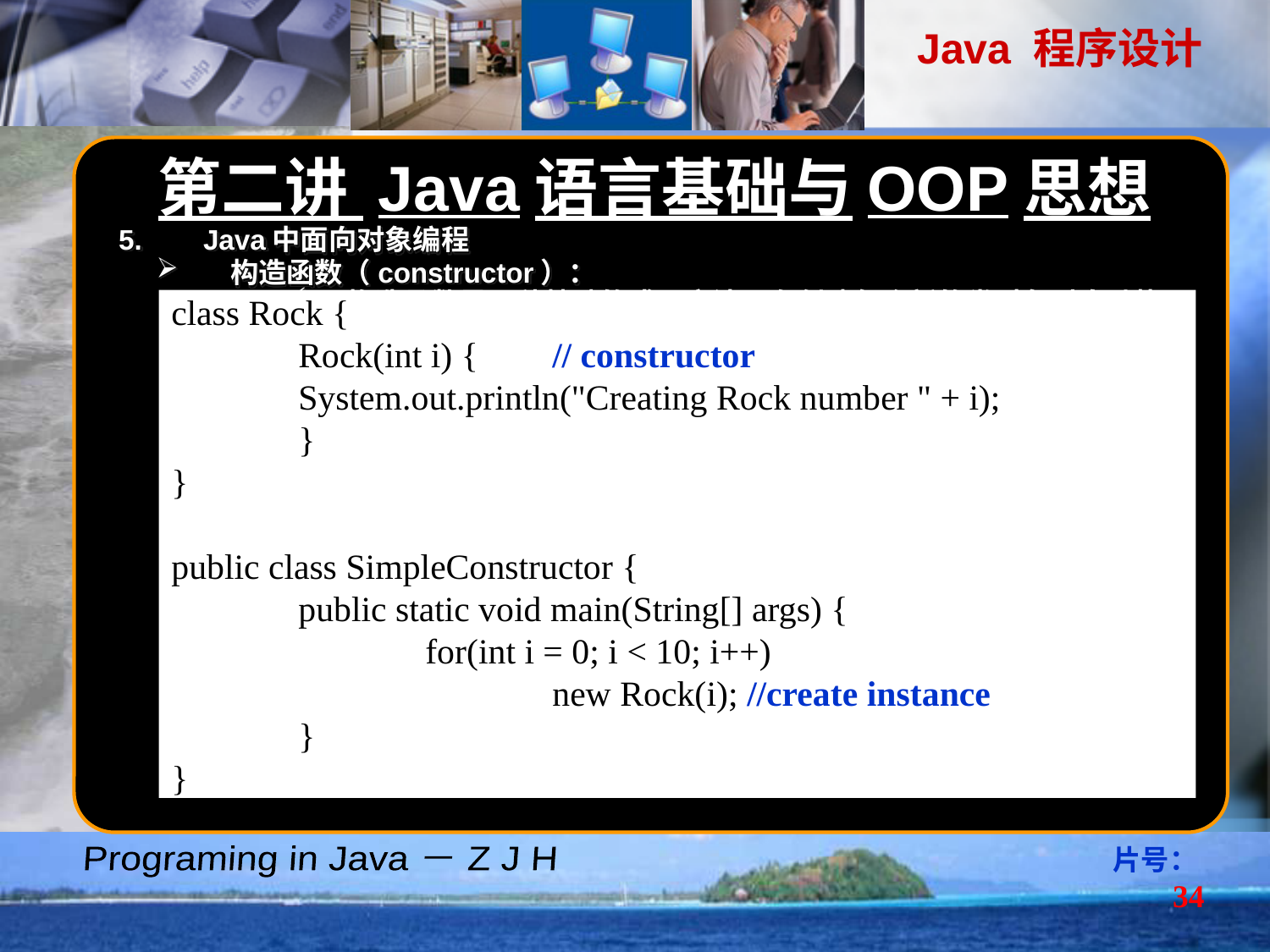

第二讲 Java语言基础与OOP思想
Java中面向对象编程
构造函数（constructor）：
构造函数是一种特殊的成员方法，在创建每个新的类对象时自动执行，以保证新对象的各成员有合法、确定的数值，从而提高系统稳定性。
 构造函数的名字就是类的名字；
构造函数没有返回类型。
可以完成更多的操作，而不仅仅局限于变量的初始化；另外还可创建多个构造函数（重载）。
构造函数只能在创建类对象时由系统隐含调用，而不能直接引用; 类对象创建时，利用运算符 new 在内存中开辟专用空间，存放指定的类的实例（即对象），这时会自动执行类的构造函数，初始化新对象的成员变量。
例如：abc  newInstance = new abc(….);
子类没有定义构造函数时，自动继承父类不含参数的构造函数，并在创建新子类对象时自动执行。
子类有自己的构造函数时，创建新子类对象时也要先执行父类不含参数的构造函数，再执行自己的构造函数。
class Rock {
	Rock(int i) {	// constructor
	System.out.println("Creating Rock number " + i);
	}
}

public class SimpleConstructor {
	public static void main(String[] args) {
		for(int i = 0; i < 10; i++)
			new Rock(i); //create instance
	}
}
片号：34